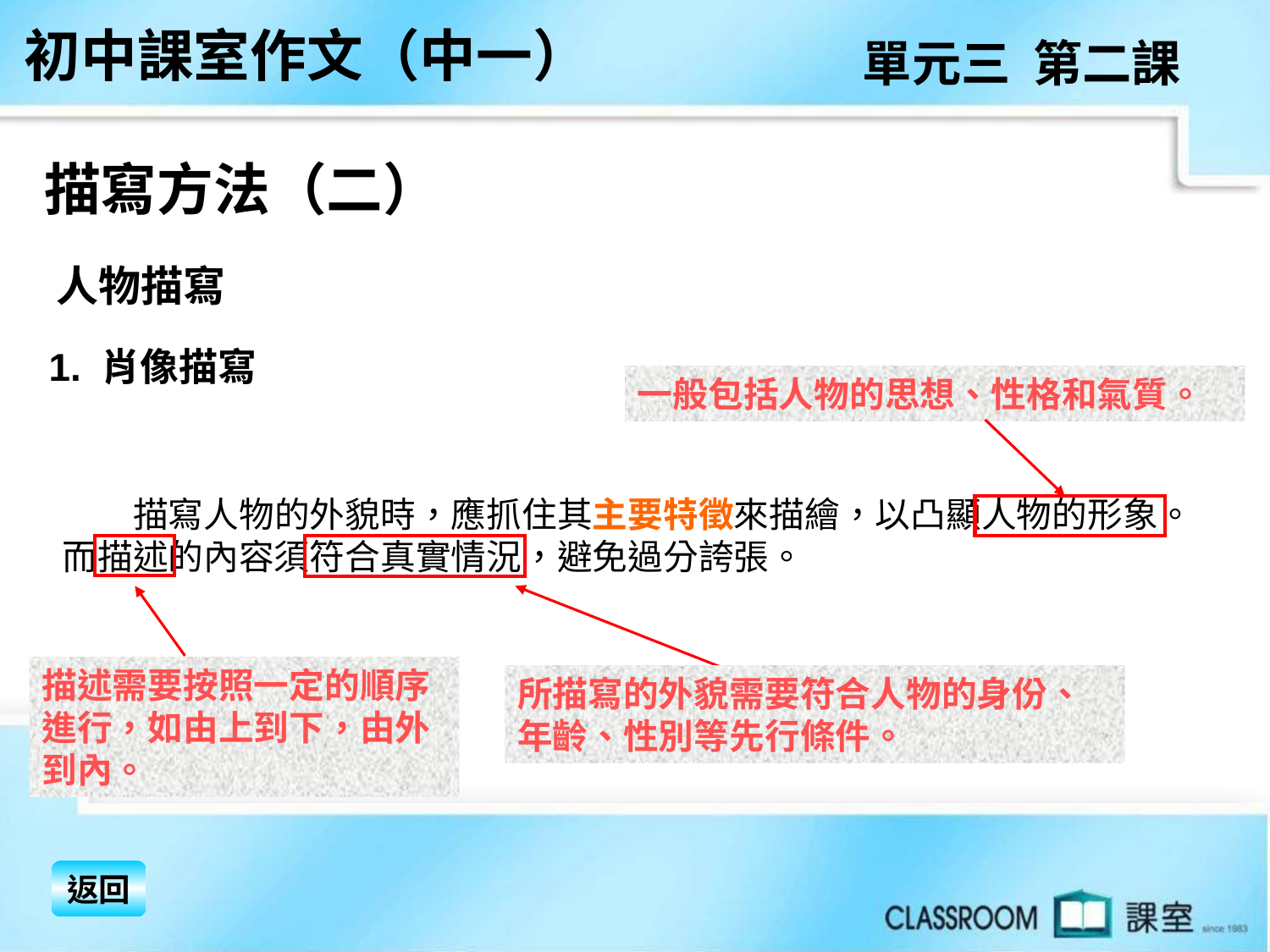

初中課室作文（中一）
單元三  第二課
描寫方法（二）
 人物描寫
 1. 肖像描寫
一般包括人物的思想、性格和氣質。

　　描寫人物的外貌時，應抓住其主要特徵來描繪，以凸顯人物的形象。而描述的內容須符合真實情況，避免過分誇張。

描述需要按照一定的順序進行，如由上到下，由外到內。
所描寫的外貌需要符合人物的身份、年齡、性別等先行條件。
返回